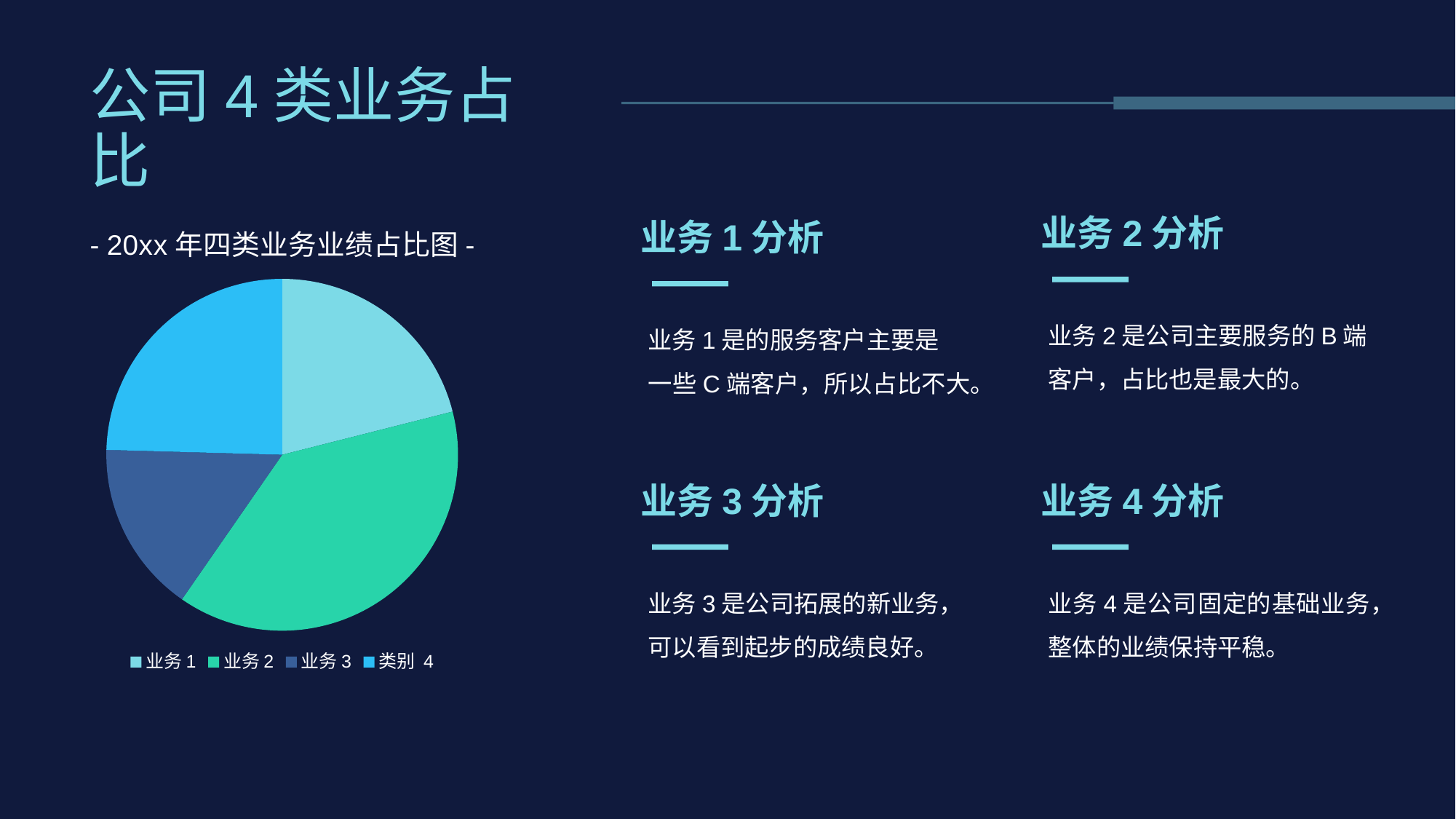

# 公司4类业务占比
业务2分析
业务1分析

### Chart: - 20xx年四类业务业绩占比图-

| Category | 系列 2 | 系列 3 |
|---|---|---|
| 业务1 | 2.4 | 2.0 |
| 业务2 | 4.4 | 2.0 |
| 业务3 | 1.8 | 3.0 |
| 类别 4 | 2.8 | 5.0 |

业务2是公司主要服务的B端
客户，占比也是最大的。
业务1是的服务客户主要是
一些C端客户，所以占比不大。
业务3分析
业务4分析

业务3是公司拓展的新业务，
可以看到起步的成绩良好。
业务4是公司固定的基础业务，整体的业绩保持平稳。